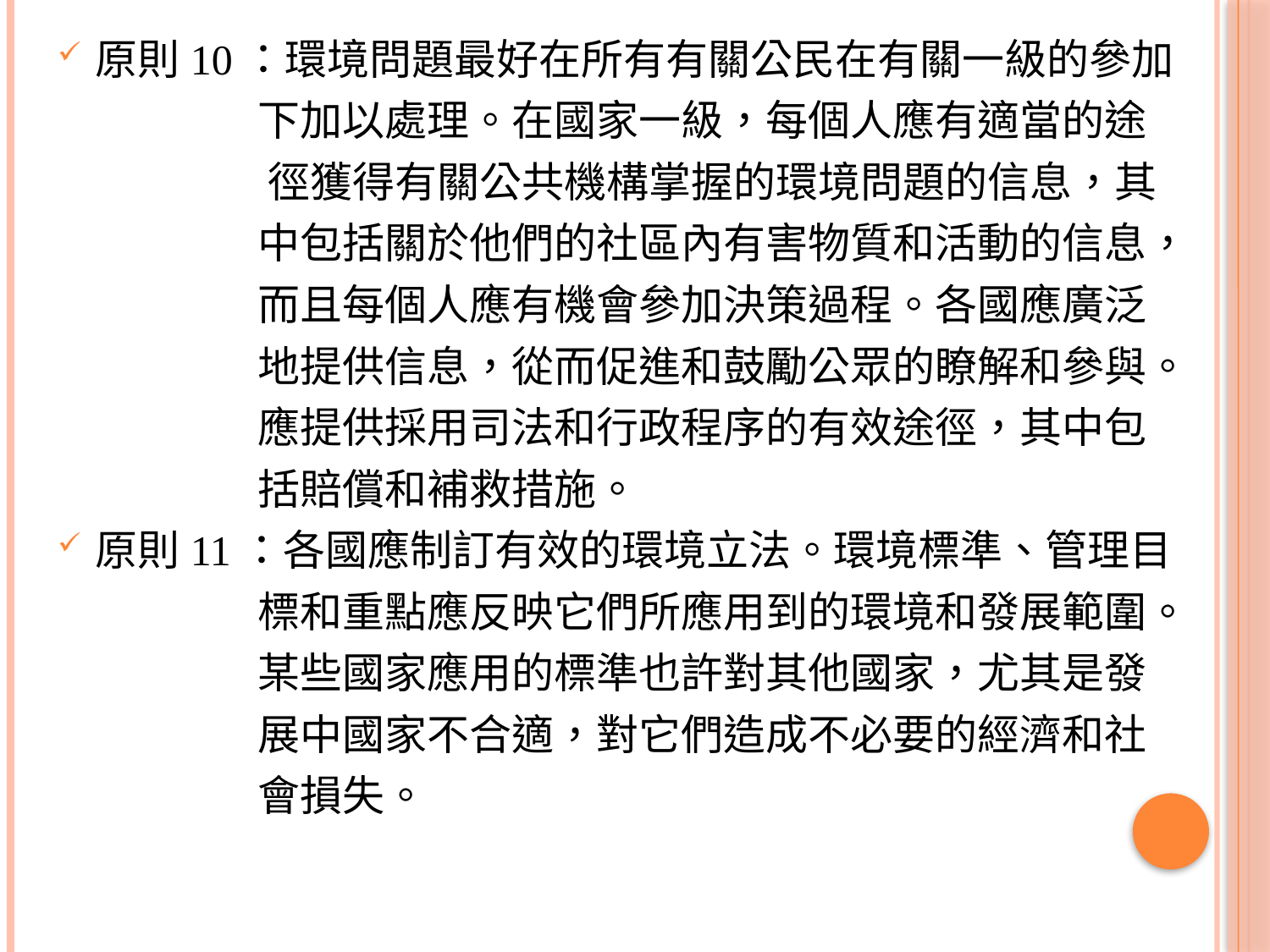

原則10：環境問題最好在所有有關公民在有關一級的參加
                    下加以處理。在國家一級，每個人應有適當的途
                     徑獲得有關公共機構掌握的環境問題的信息，其
                    中包括關於他們的社區內有害物質和活動的信息，
                    而且每個人應有機會參加決策過程。各國應廣泛
                    地提供信息，從而促進和鼓勵公眾的瞭解和參與。
                    應提供採用司法和行政程序的有效途徑，其中包
                    括賠償和補救措施。
原則11：各國應制訂有效的環境立法。環境標準、管理目
                    標和重點應反映它們所應用到的環境和發展範圍。
                    某些國家應用的標準也許對其他國家，尤其是發
                    展中國家不合適，對它們造成不必要的經濟和社
                    會損失。